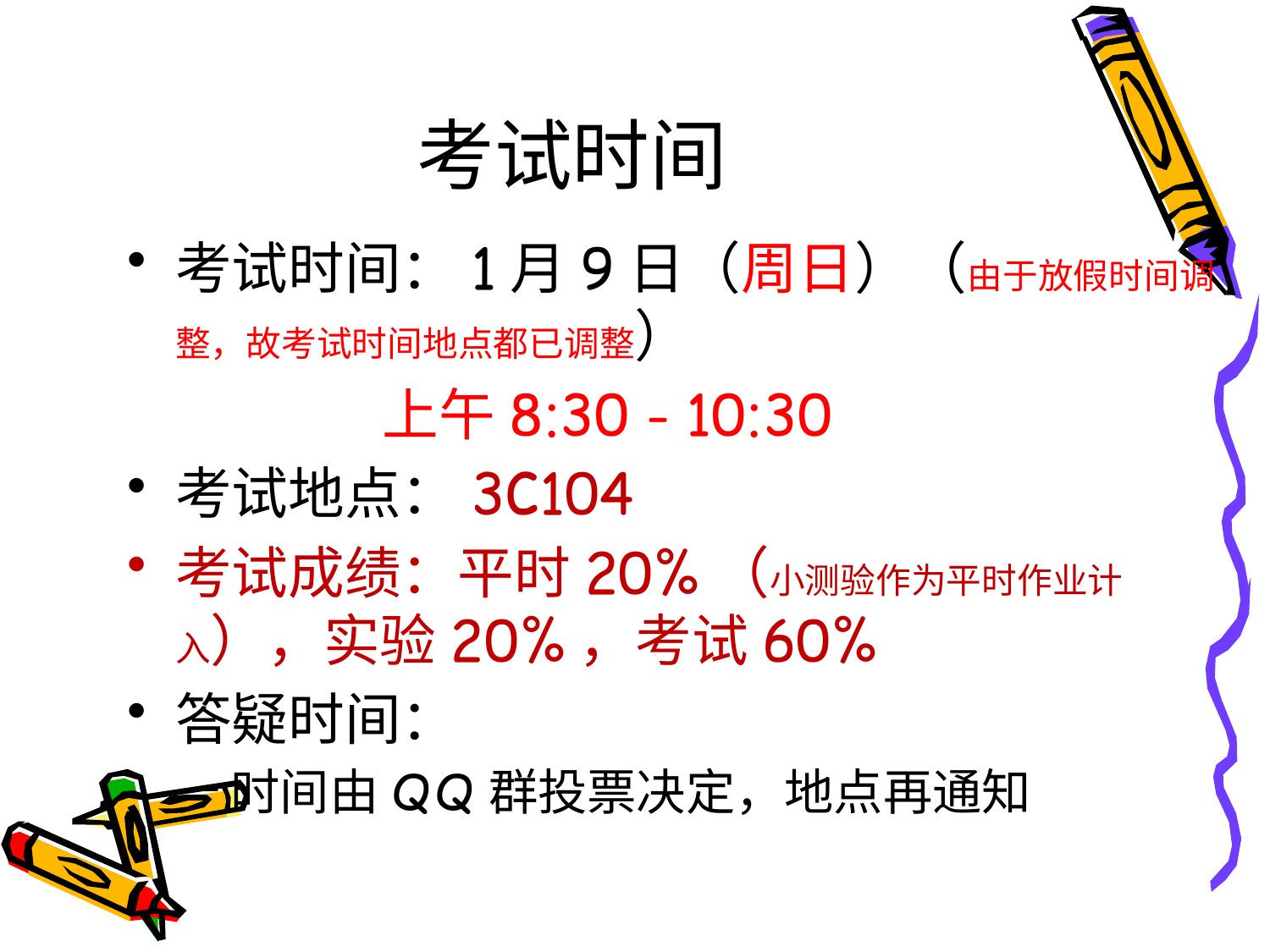

# 考试时间
考试时间：1月9日（周日）（由于放假时间调整，故考试时间地点都已调整）
                   上午8:30 - 10:30
考试地点：3C104
考试成绩：平时20%（小测验作为平时作业计入），实验20%，考试60%
答疑时间：
时间由QQ群投票决定，地点再通知